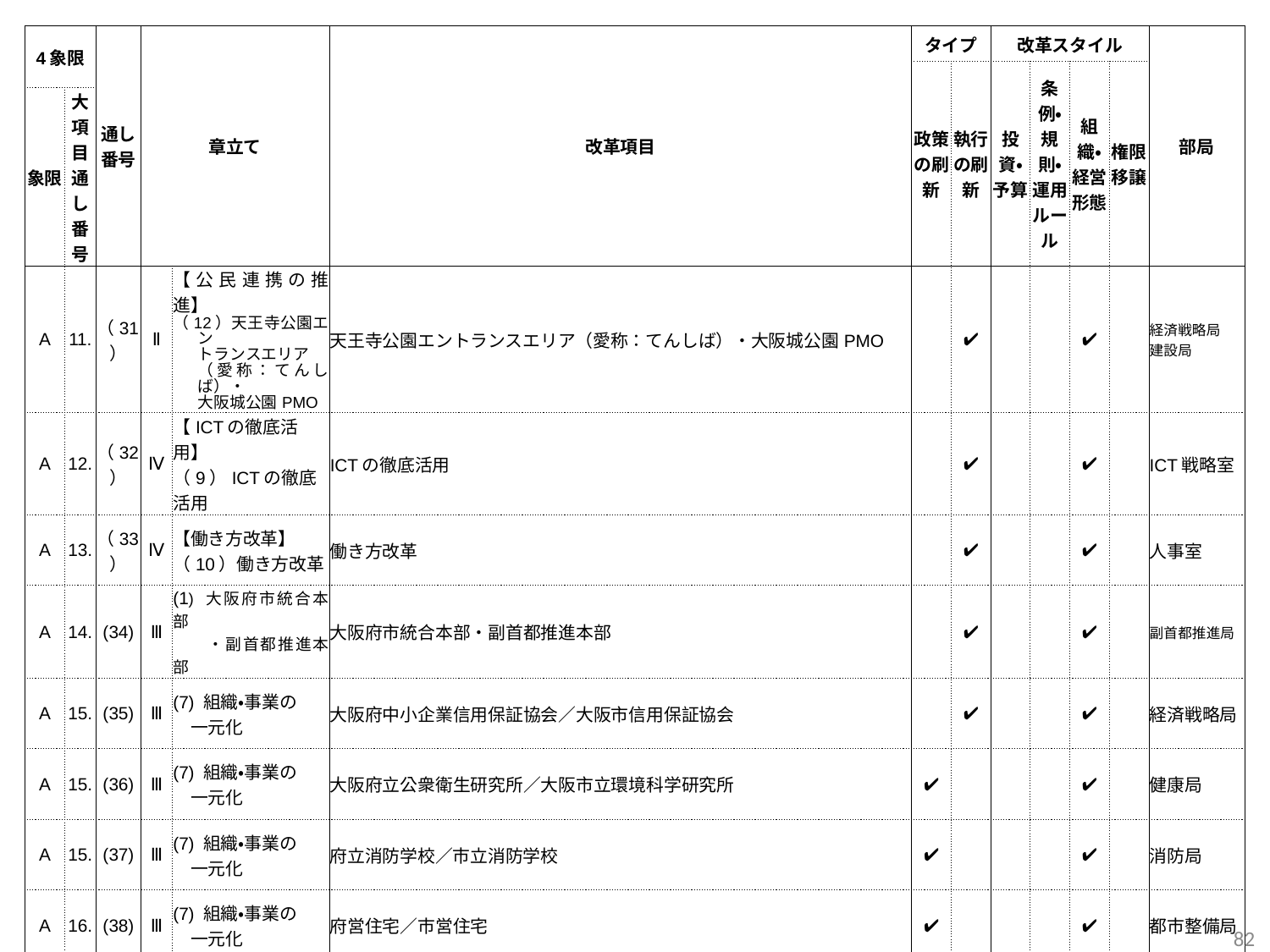

| 4象限 |  | 通し番号 | 章立て |  | 改革項目 | タイプ |  | 改革スタイル |  |  |  | 部局 |
| --- | --- | --- | --- | --- | --- | --- | --- | --- | --- | --- | --- | --- |
|  |  |  |  |  |  | 政策の刷新 | 執行の刷新 | 投資・予算 | 条例・規則・ 運用ルール | 組織・経営形態 | 権限移譲 |  |
| 象限 | 大項目通し番号 |  |  |  |  |  |  |  |  |  |  |  |
| A | 11. | （31） | Ⅱ | 【公民連携の推進】 （12）天王寺公園エン トランスエリア （愛称：てんしば）・ 大阪城公園PMO | 天王寺公園エントランスエリア（愛称：てんしば）・大阪城公園PMO |  | ✔ |  |  | ✔ |  | 経済戦略局 建設局 |
| A | 12. | （32） | Ⅳ | 【ICTの徹底活用】 （9）ICTの徹底活用 | ICTの徹底活用 |  | ✔ |  |  | ✔ |  | ICT戦略室 |
| A | 13. | （33） | Ⅳ | 【働き方改革】 （10）働き方改革 | 働き方改革 |  | ✔ |  |  | ✔ |  | 人事室 |
| A | 14. | (34) | Ⅲ | (1) 大阪府市統合本部 　　・副首都推進本部 | 大阪府市統合本部・副首都推進本部 |  | ✔ |  |  | ✔ |  | 副首都推進局 |
| A | 15. | (35) | Ⅲ | (7) 組織・事業の 　一元化 | 大阪府中小企業信用保証協会／大阪市信用保証協会 |  | ✔ |  |  | ✔ |  | 経済戦略局 |
| A | 15. | (36) | Ⅲ | (7) 組織・事業の 　一元化 | 大阪府立公衆衛生研究所／大阪市立環境科学研究所 | ✔ |  |  |  | ✔ |  | 健康局 |
| A | 15. | (37) | Ⅲ | (7) 組織・事業の 　一元化 | 府立消防学校／市立消防学校 | ✔ |  |  |  | ✔ |  | 消防局 |
| A | 16. | (38) | Ⅲ | (7) 組織・事業の 　一元化 | 府営住宅／市営住宅 | ✔ |  |  |  | ✔ |  | 都市整備局 |
| A | - | (39) |  | 参考資料（個票） | 新公会計制度の導入 |  | ✔ |  | ✔ |  |  | 会計室 |
| A | - | (40) |  | 参考資料（個票） | 市税・使用料の減免措置の見直し |  | ✔ |  | ✔ |  |  | 財政局 契約管財局 |
82